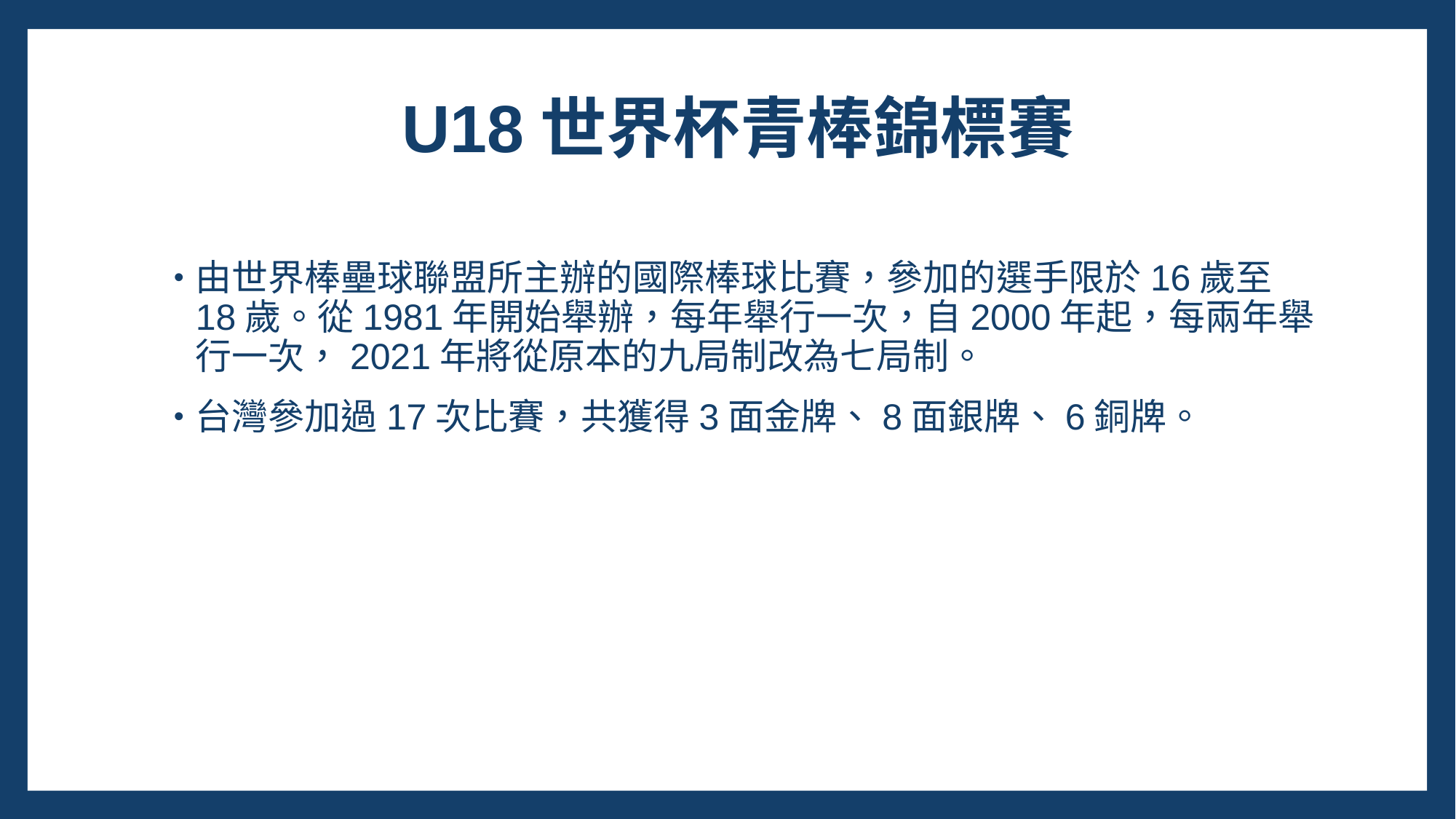

# U18世界杯青棒錦標賽

由世界棒壘球聯盟所主辦的國際棒球比賽，參加的選手限於16歲至18歲。從1981年開始舉辦，每年舉行一次，自2000年起，每兩年舉行一次，2021年將從原本的九局制改為七局制。
台灣參加過17次比賽，共獲得3面金牌、8面銀牌、6銅牌。